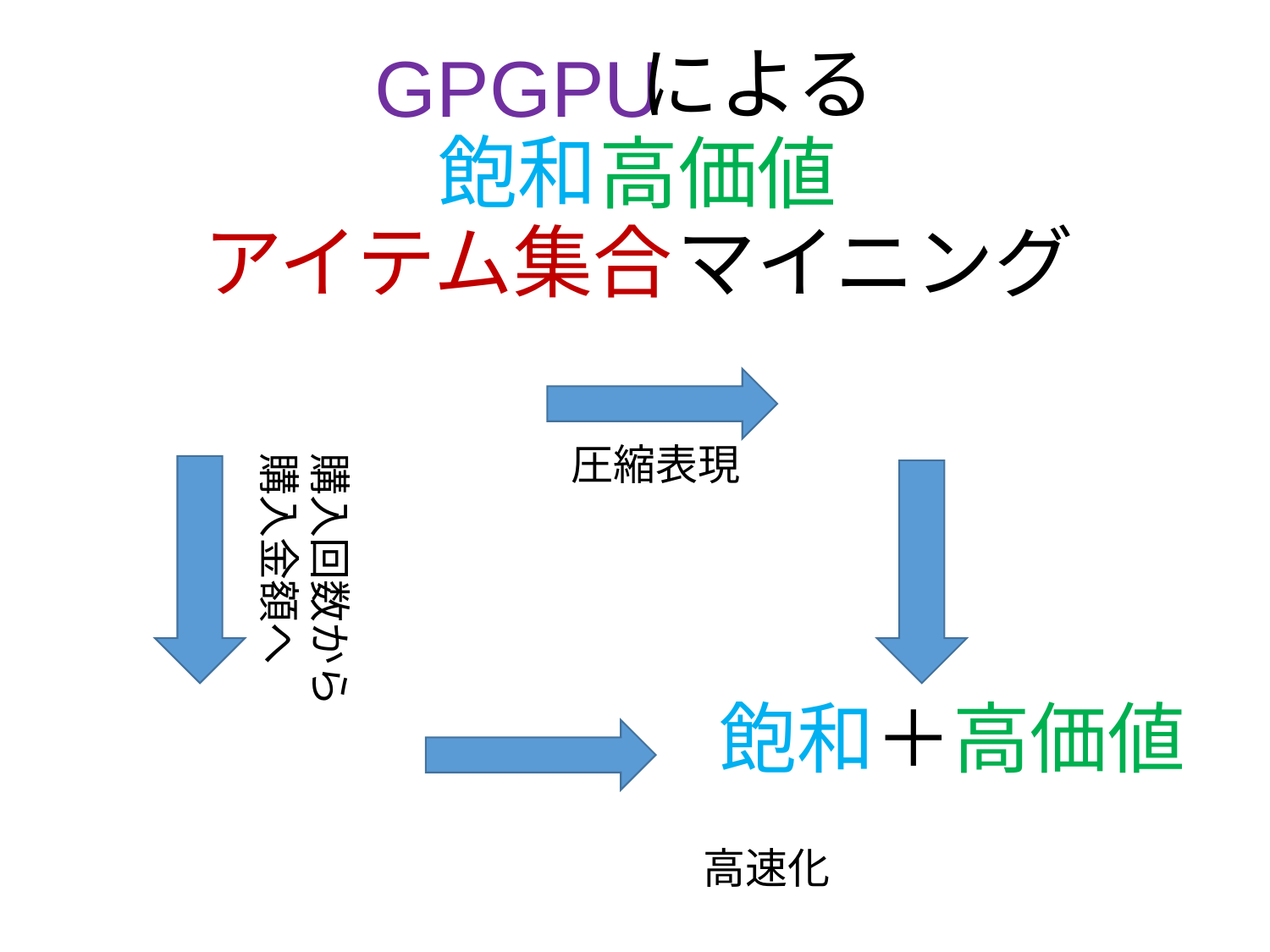

による
GPGPU
飽和
高価値
アイテム集合
マイニング

圧縮表現
購入回数から
購入金額へ

飽和＋高価値

高速化